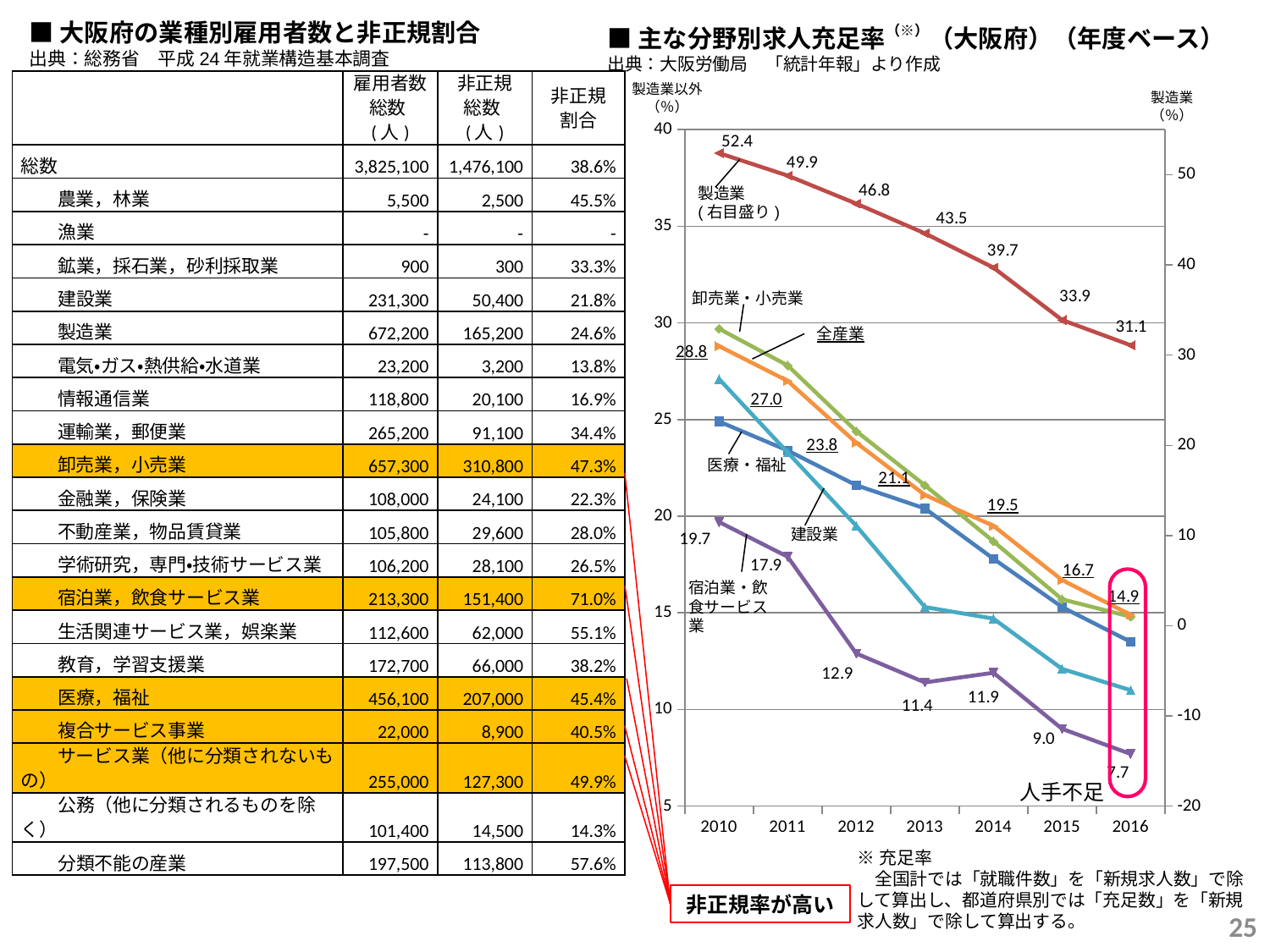

■大阪府の業種別雇用者数と非正規割合
出典：総務省　平成24年就業構造基本調査
■主な分野別求人充足率（※）（大阪府）（年度ベース）
出典：大阪労働局　「統計年報」より作成
|  | 雇用者数 総数(人) | 非正規 総数(人) | 非正規 割合 |
| --- | --- | --- | --- |
| 総数 | 3,825,100 | 1,476,100 | 38.6% |
| 農業，林業 | 5,500 | 2,500 | 45.5% |
| 漁業 | - | - | - |
| 鉱業，採石業，砂利採取業 | 900 | 300 | 33.3% |
| 建設業 | 231,300 | 50,400 | 21.8% |
| 製造業 | 672,200 | 165,200 | 24.6% |
| 電気・ガス・熱供給・水道業 | 23,200 | 3,200 | 13.8% |
| 情報通信業 | 118,800 | 20,100 | 16.9% |
| 運輸業，郵便業 | 265,200 | 91,100 | 34.4% |
| 卸売業，小売業 | 657,300 | 310,800 | 47.3% |
| 金融業，保険業 | 108,000 | 24,100 | 22.3% |
| 不動産業，物品賃貸業 | 105,800 | 29,600 | 28.0% |
| 学術研究，専門・技術サービス業 | 106,200 | 28,100 | 26.5% |
| 宿泊業，飲食サービス業 | 213,300 | 151,400 | 71.0% |
| 生活関連サービス業，娯楽業 | 112,600 | 62,000 | 55.1% |
| 教育，学習支援業 | 172,700 | 66,000 | 38.2% |
| 医療，福祉 | 456,100 | 207,000 | 45.4% |
| 複合サービス事業 | 22,000 | 8,900 | 40.5% |
| サービス業（他に分類されないもの） | 255,000 | 127,300 | 49.9% |
| 公務（他に分類されるものを除く） | 101,400 | 14,500 | 14.3% |
| 分類不能の産業 | 197,500 | 113,800 | 57.6% |
製造業以外（％）
製造業（％）

### Chart

| Category | 医療・福祉 | 卸売業・小売業 | 宿泊業・飲食サービス業 | 建設業 | 全産業 | 製造業 |
|---|---|---|---|---|---|---|
| 2010 | 24.9 | 29.7 | 19.7 | 27.1 | 28.8 | 52.4 |
| 2011 | 23.4 | 27.8 | 17.9 | 23.3 | 27.0 | 49.9 |
| 2012 | 21.6 | 24.4 | 12.9 | 19.5 | 23.8 | 46.8 |
| 2013 | 20.4 | 21.6 | 11.4 | 15.3 | 21.1 | 43.5 |
| 2014 | 17.8 | 18.7 | 11.9 | 14.7 | 19.5 | 39.7 |
| 2015 | 15.3 | 15.7 | 9.0 | 12.1 | 16.7 | 33.9 |
| 2016 | 13.5 | 14.8 | 7.7 | 11.0 | 14.9 | 31.1 |
製造業
(右目盛り)
卸売業・小売業
全産業
医療・福祉
建設業

宿泊業・飲食サービス業
人手不足
※充足率
　全国計では「就職件数」を「新規求人数」で除して算出し、都道府県別では「充足数」を「新規求人数」で除して算出する。
非正規率が高い
25